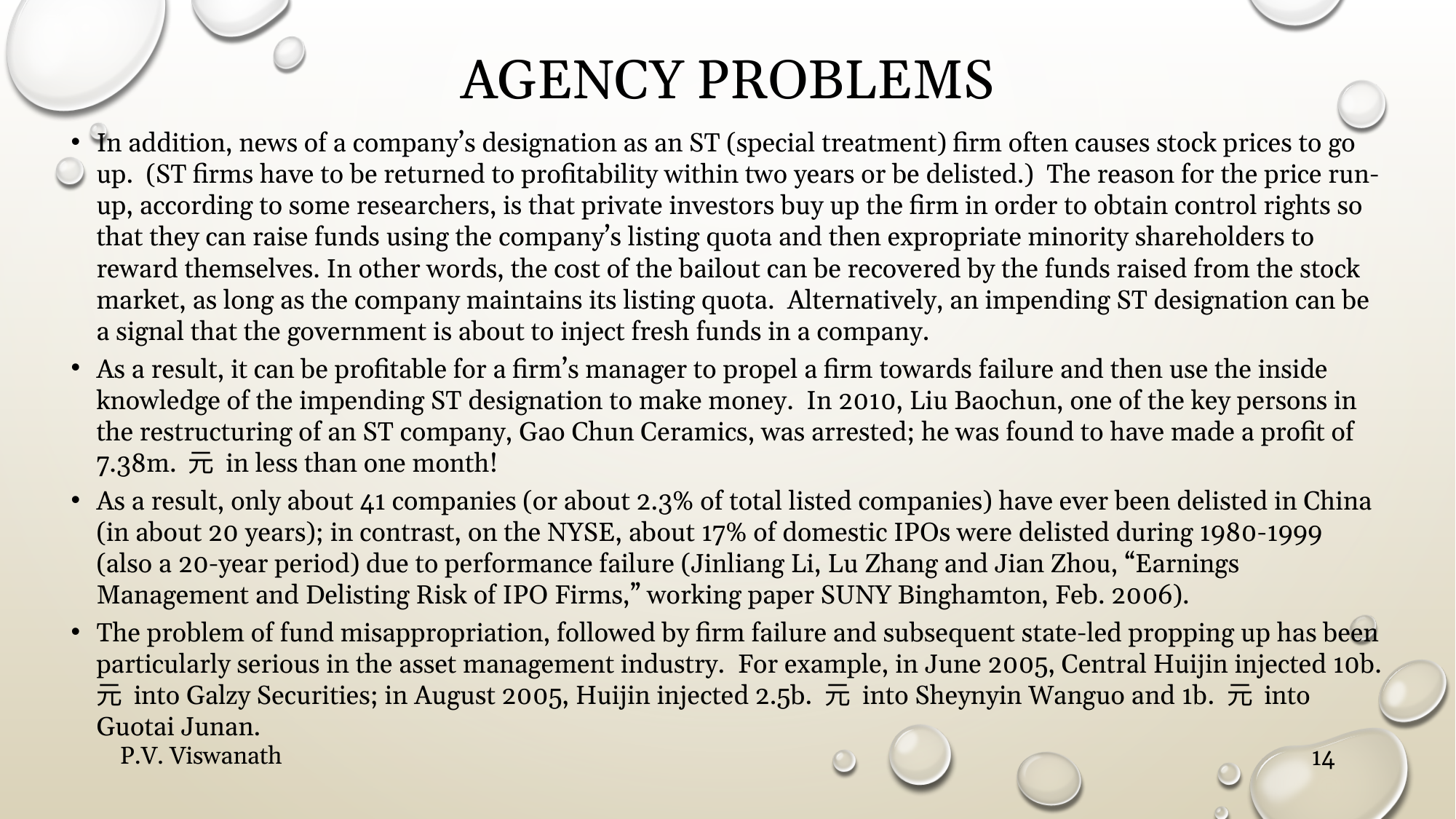

# Agency problems
In addition, news of a company’s designation as an ST (special treatment) firm often causes stock prices to go up.  (ST firms have to be returned to profitability within two years or be delisted.)  The reason for the price run-up, according to some researchers, is that private investors buy up the firm in order to obtain control rights so that they can raise funds using the company’s listing quota and then expropriate minority shareholders to reward themselves. In other words, the cost of the bailout can be recovered by the funds raised from the stock market, as long as the company maintains its listing quota.  Alternatively, an impending ST designation can be a signal that the government is about to inject fresh funds in a company.
As a result, it can be profitable for a firm’s manager to propel a firm towards failure and then use the inside knowledge of the impending ST designation to make money.  In 2010, Liu Baochun, one of the key persons in the restructuring of an ST company, Gao Chun Ceramics, was arrested; he was found to have made a profit of 7.38m. 元 in less than one month!
As a result, only about 41 companies (or about 2.3% of total listed companies) have ever been delisted in China (in about 20 years); in contrast, on the NYSE, about 17% of domestic IPOs were delisted during 1980-1999 (also a 20-year period) due to performance failure (Jinliang Li, Lu Zhang and Jian Zhou, “Earnings Management and Delisting Risk of IPO Firms,” working paper SUNY Binghamton, Feb. 2006).
The problem of fund misappropriation, followed by firm failure and subsequent state-led propping up has been particularly serious in the asset management industry.  For example, in June 2005, Central Huijin injected 10b. 元 into Galzy Securities; in August 2005, Huijin injected 2.5b. 元 into Sheynyin Wanguo and 1b. 元 into Guotai Junan.
P.V. Viswanath
14